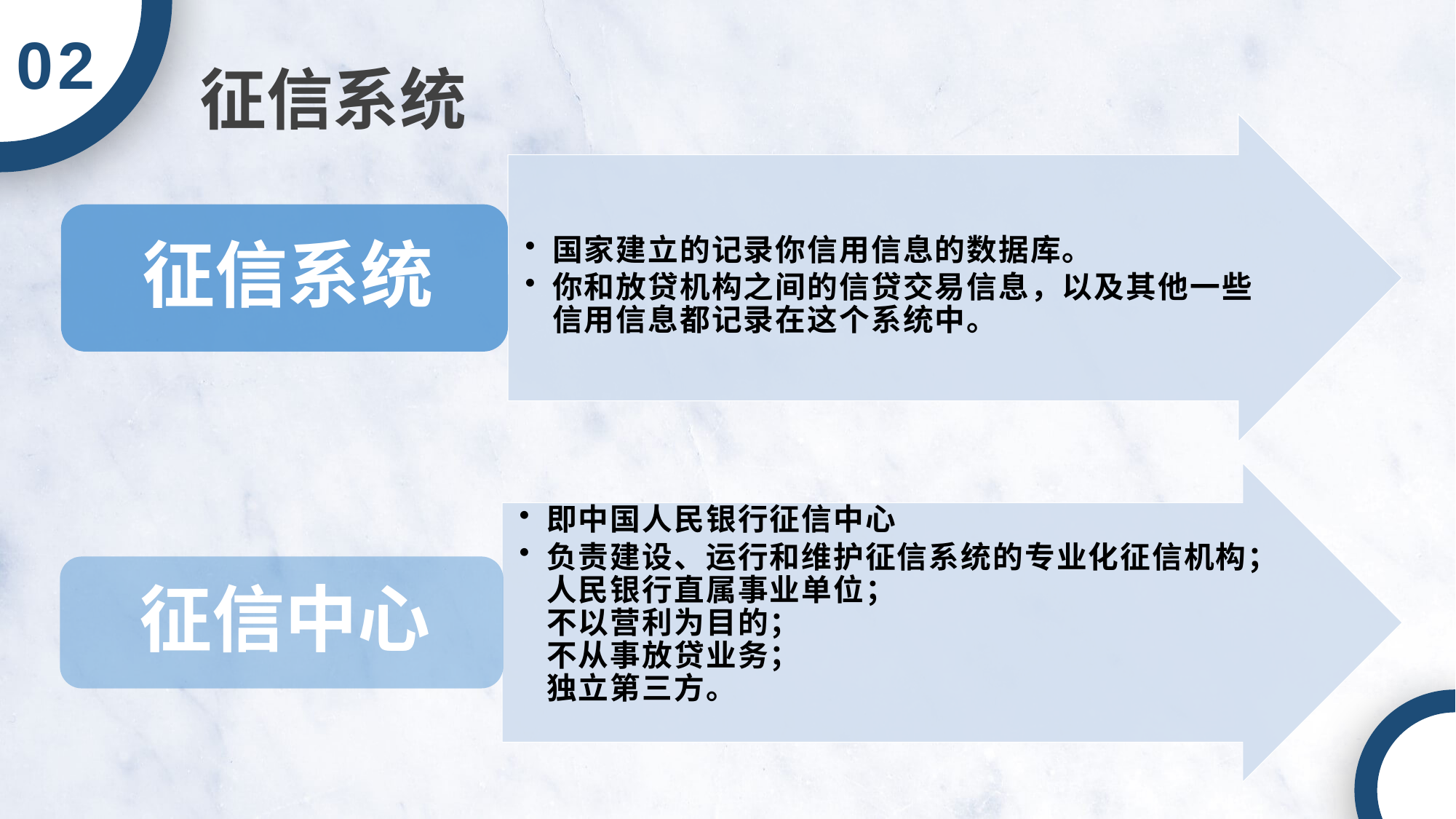

02
征信系统

国家建立的记录你信用信息的数据库。
你和放贷机构之间的信贷交易信息，以及其他一些信用信息都记录在这个系统中。
征信系统
即中国人民银行征信中心
负责建设、运行和维护征信系统的专业化征信机构；
人民银行直属事业单位；
不以营利为目的；
不从事放贷业务；
独立第三方。
征信中心